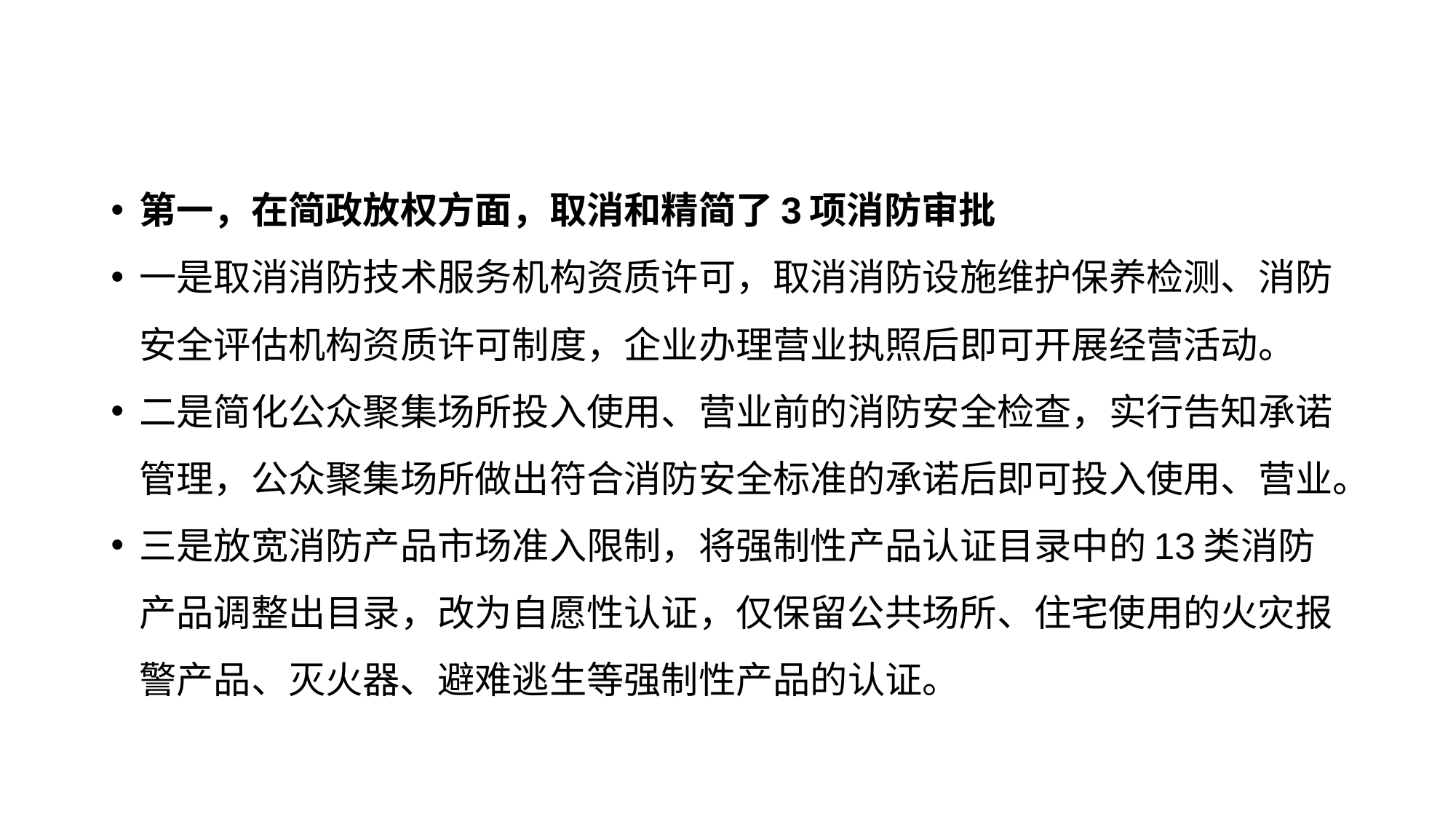

#
第一，在简政放权方面，取消和精简了3项消防审批
一是取消消防技术服务机构资质许可，取消消防设施维护保养检测、消防安全评估机构资质许可制度，企业办理营业执照后即可开展经营活动。
二是简化公众聚集场所投入使用、营业前的消防安全检查，实行告知承诺管理，公众聚集场所做出符合消防安全标准的承诺后即可投入使用、营业。
三是放宽消防产品市场准入限制，将强制性产品认证目录中的13类消防产品调整出目录，改为自愿性认证，仅保留公共场所、住宅使用的火灾报警产品、灭火器、避难逃生等强制性产品的认证。